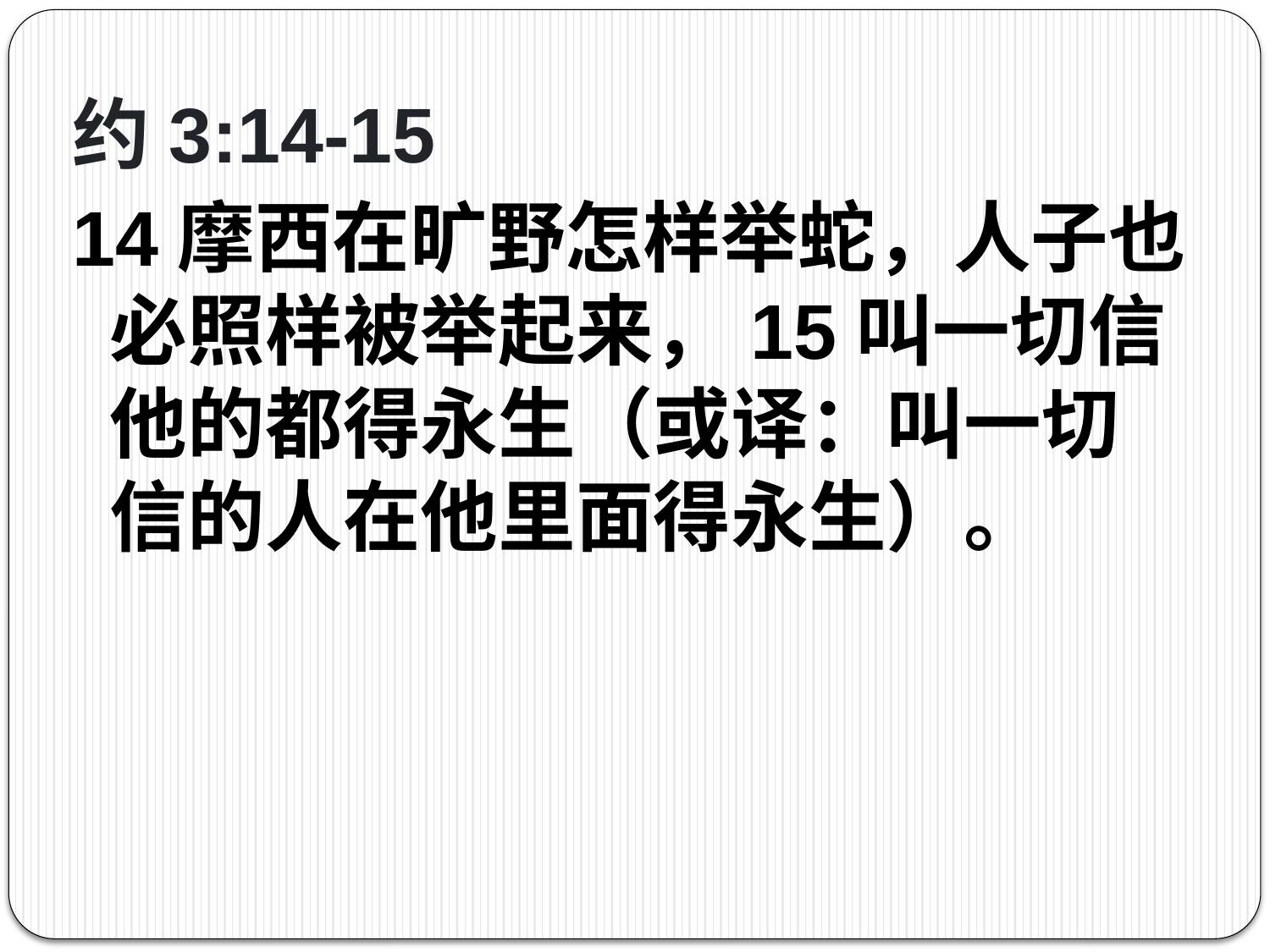

约3:14-15
14摩西在旷野怎样举蛇，人子也必照样被举起来，15叫一切信他的都得永生（或译：叫一切信的人在他里面得永生）。